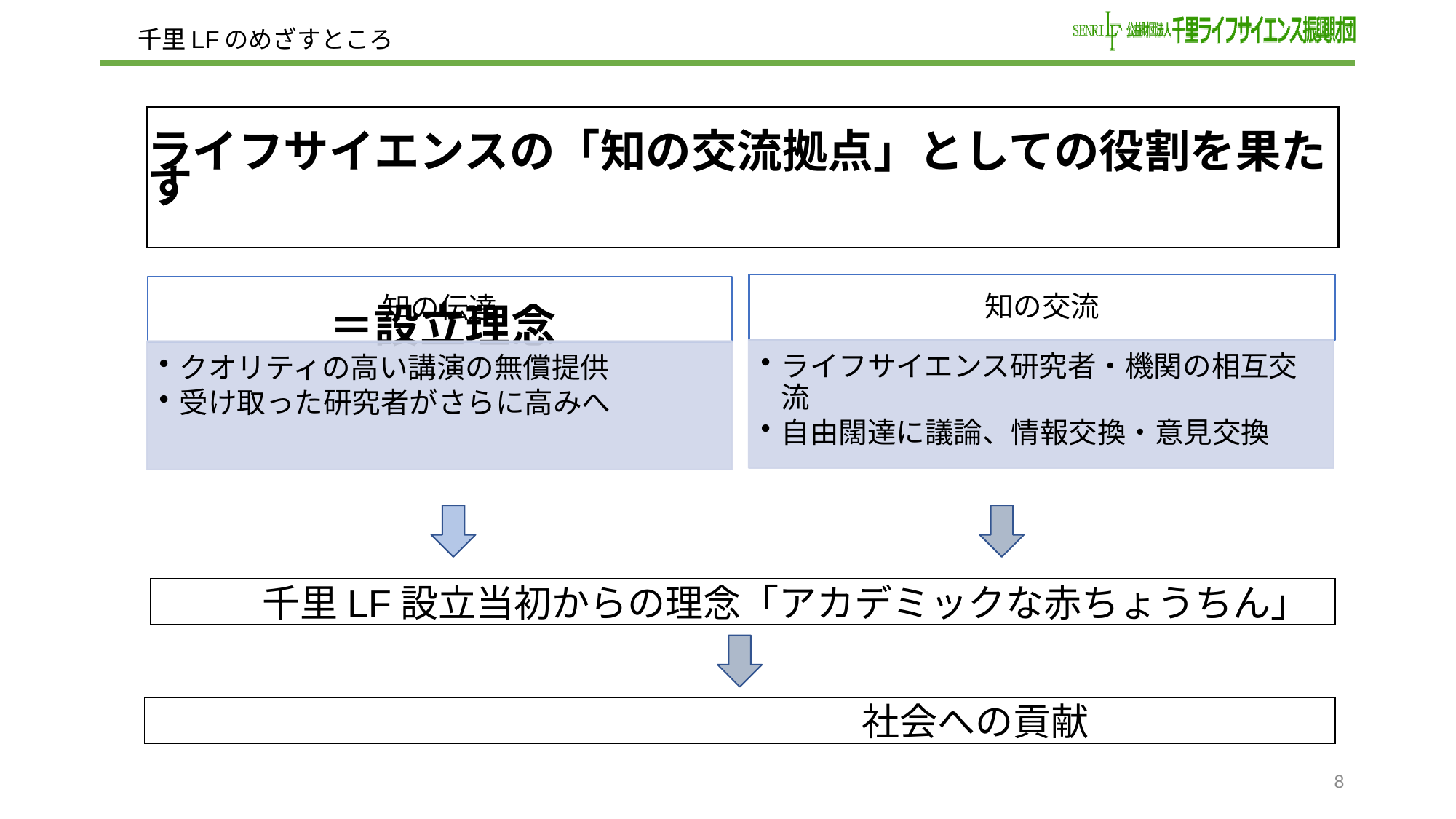

# 千里LFのめざすところ

ライフサイエンスの「知の交流拠点」としての役割を果たす

　　　　　　　　　　　　　　　　　　　　　　　　　　　　　　＝設立理念
知の伝達
クオリティの高い講演の無償提供
受け取った研究者がさらに高みへ
知の交流
ライフサイエンス研究者・機関の相互交流
自由闊達に議論、情報交換・意見交換

　　千里LF設立当初からの理念「アカデミックな赤ちょうちん」

　　　　　　　　　　　　　　　　　　社会への貢献
8